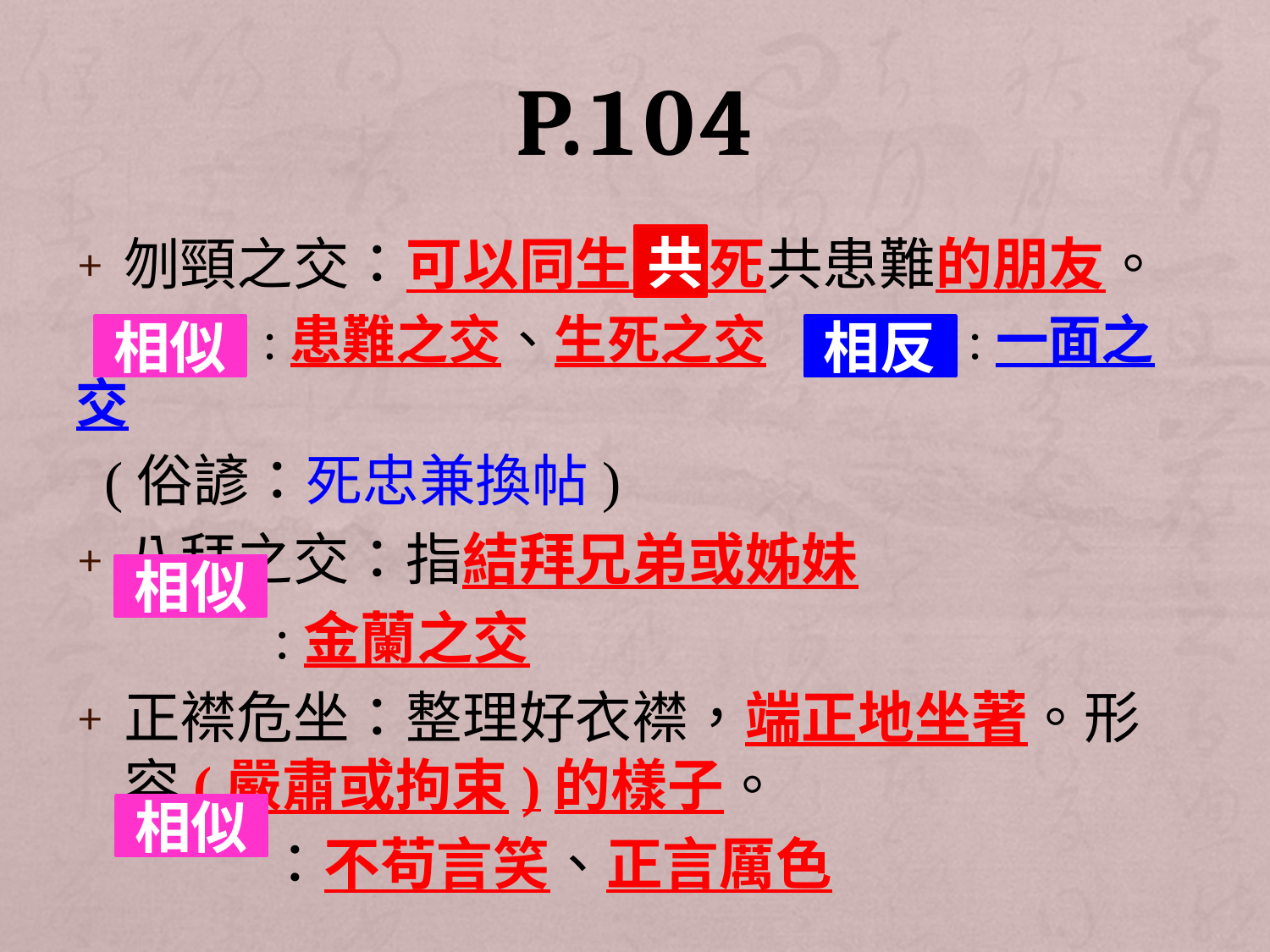

# P.104
刎頸之交：可以同生      死共患難的朋友。
              :患難之交、生死之交                :一面之交
  (俗諺：死忠兼換帖)
八拜之交：指結拜兄弟或姊妹
              :金蘭之交
正襟危坐：整理好衣襟，端正地坐著。形容(嚴肅或拘束)的樣子。
              ：不苟言笑、正言厲色
共
相似
相反
相似
相似